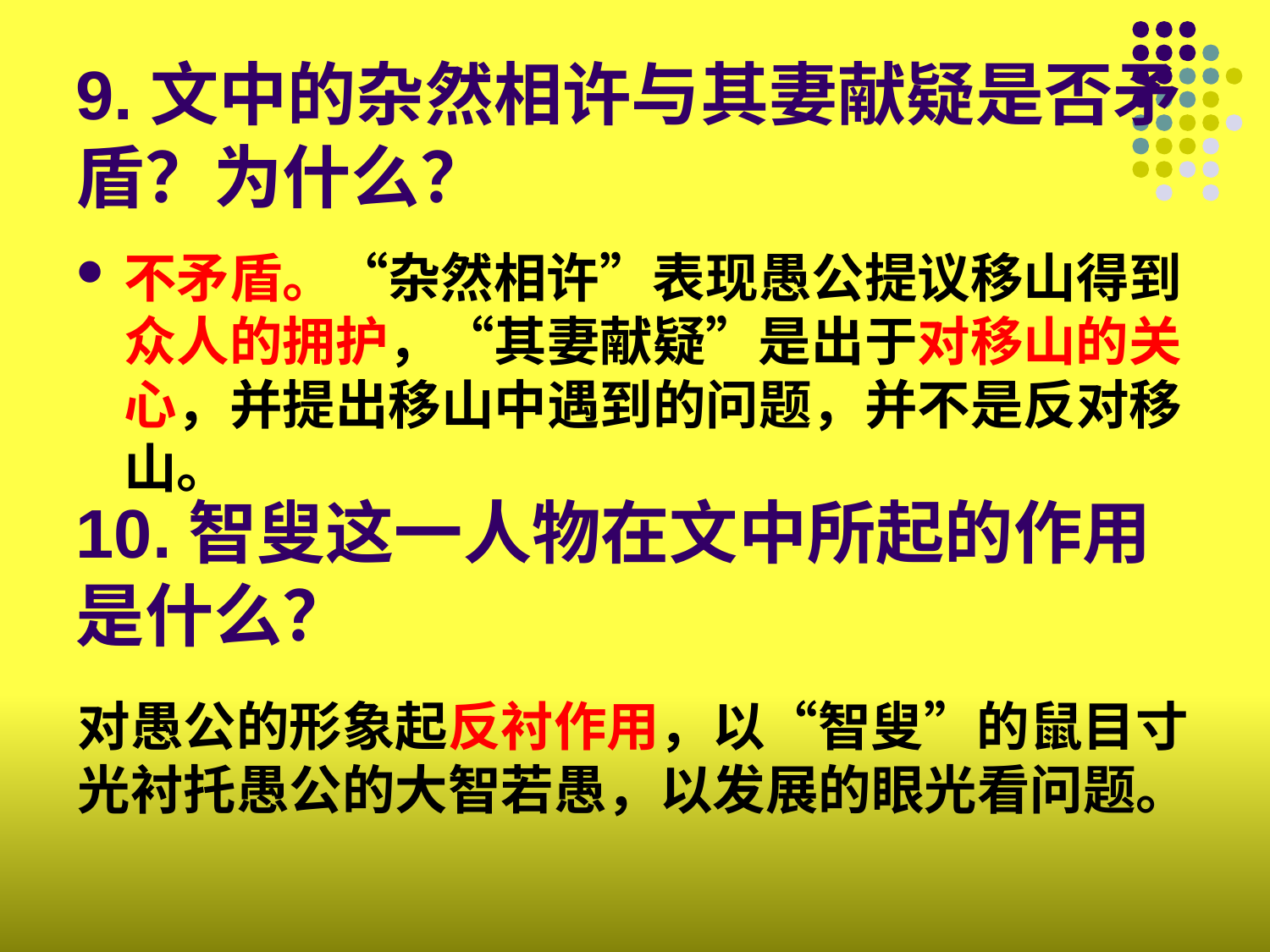

# 9.文中的杂然相许与其妻献疑是否矛盾？为什么？
不矛盾。“杂然相许”表现愚公提议移山得到众人的拥护，“其妻献疑”是出于对移山的关心，并提出移山中遇到的问题，并不是反对移山。
10.智叟这一人物在文中所起的作用是什么？

对愚公的形象起反衬作用，以“智叟”的鼠目寸光衬托愚公的大智若愚，以发展的眼光看问题。